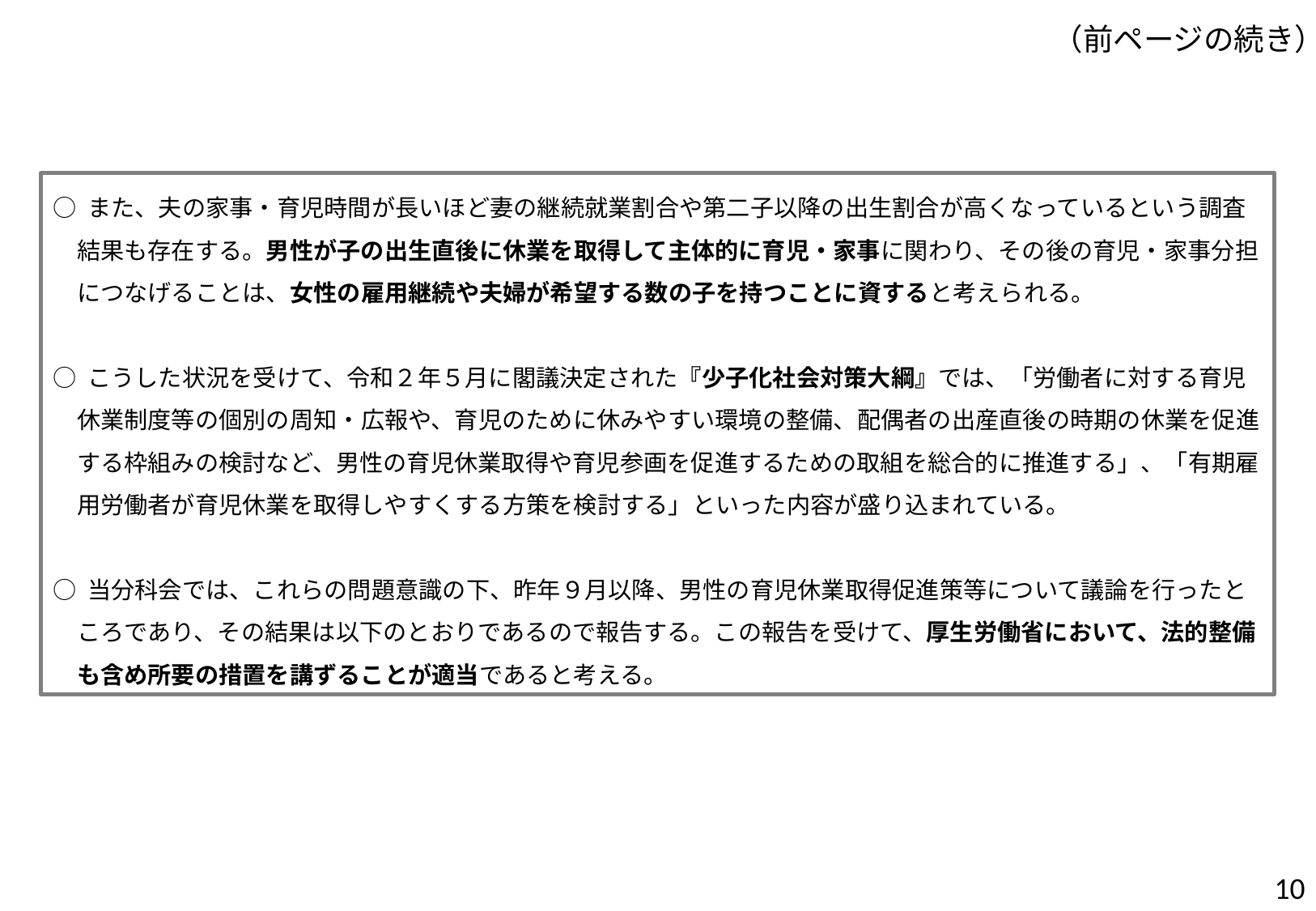

（前ページの続き）
○ また、夫の家事・育児時間が長いほど妻の継続就業割合や第二子以降の出生割合が高くなっているという調査結果も存在する。男性が子の出生直後に休業を取得して主体的に育児・家事に関わり、その後の育児・家事分担につなげることは、女性の雇用継続や夫婦が希望する数の子を持つことに資すると考えられる。

○ こうした状況を受けて、令和２年５月に閣議決定された『少子化社会対策大綱』では、「労働者に対する育児休業制度等の個別の周知・広報や、育児のために休みやすい環境の整備、配偶者の出産直後の時期の休業を促進する枠組みの検討など、男性の育児休業取得や育児参画を促進するための取組を総合的に推進する」、「有期雇用労働者が育児休業を取得しやすくする方策を検討する」といった内容が盛り込まれている。

○ 当分科会では、これらの問題意識の下、昨年９月以降、男性の育児休業取得促進策等について議論を行ったところであり、その結果は以下のとおりであるので報告する。この報告を受けて、厚生労働省において、法的整備も含め所要の措置を講ずることが適当であると考える。
10